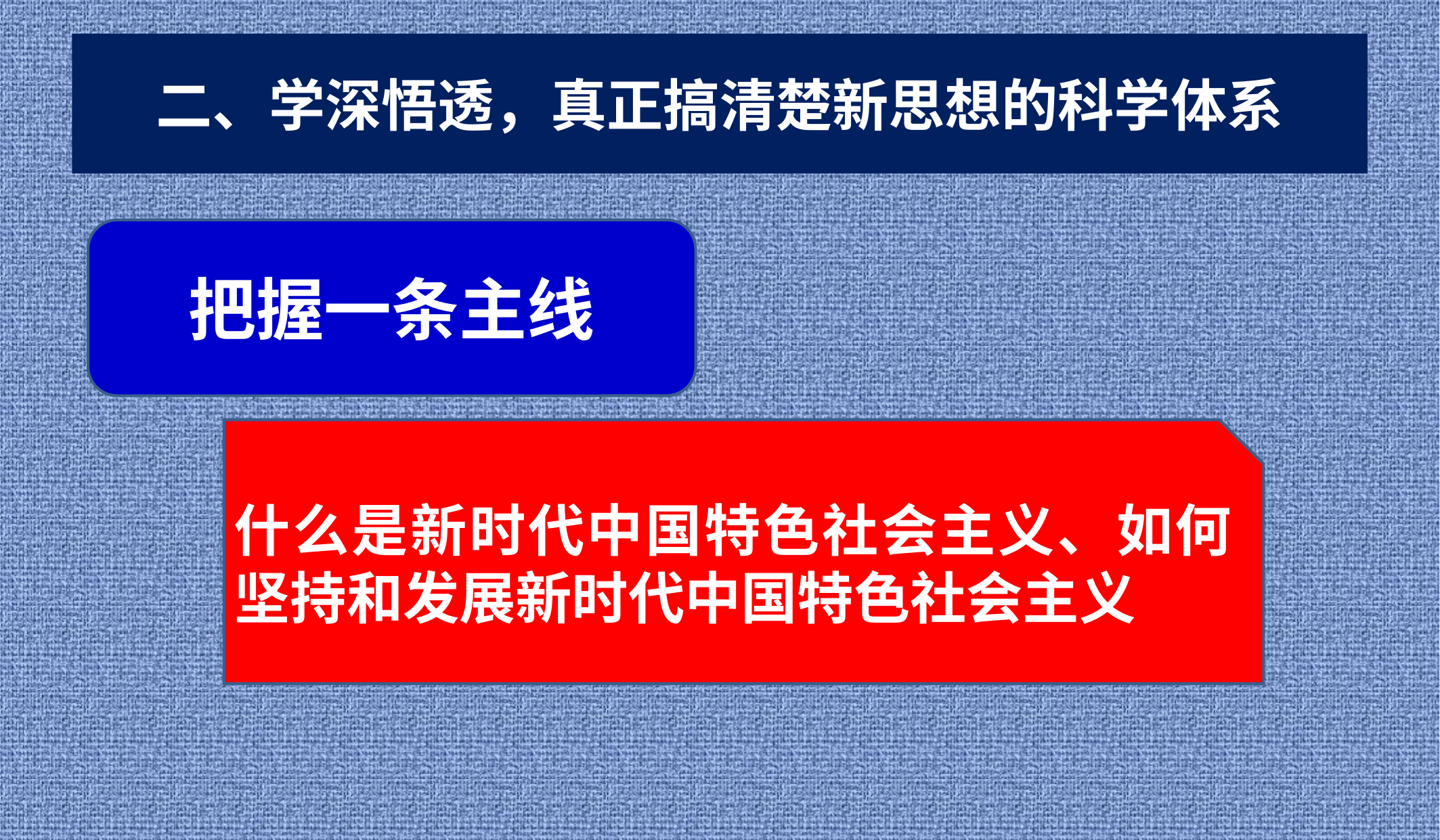

# 二、学深悟透，真正搞清楚新思想的科学体系
把握一条主线
什么是新时代中国特色社会主义、如何坚持和发展新时代中国特色社会主义